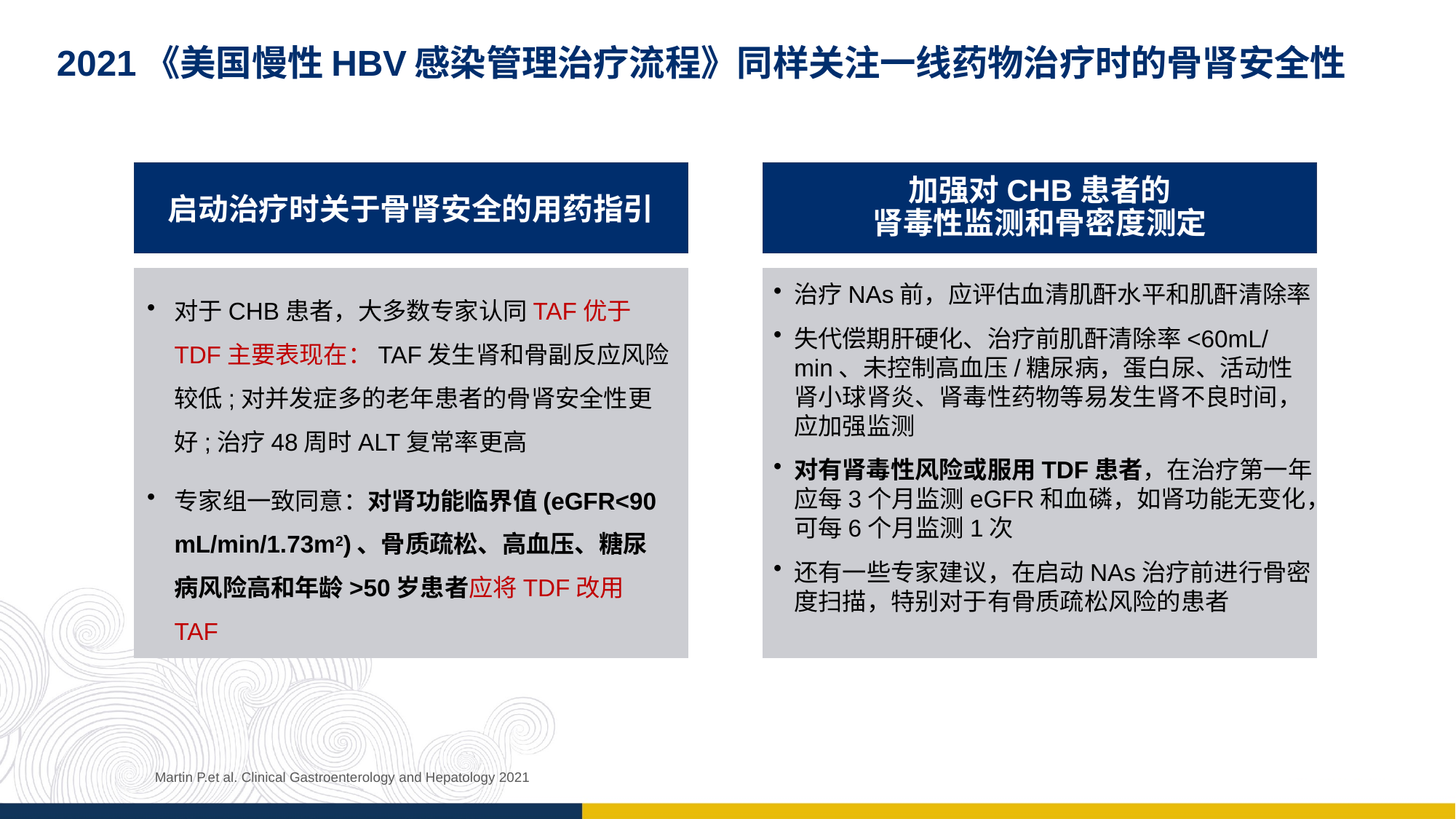

# 2021《美国慢性HBV感染管理治疗流程》同样关注一线药物治疗时的骨肾安全性

加强对CHB患者的
肾毒性监测和骨密度测定

启动治疗时关于骨肾安全的用药指引
对于CHB患者，大多数专家认同TAF优于TDF主要表现在：TAF发生肾和骨副反应风险较低;对并发症多的老年患者的骨肾安全性更好;治疗48周时ALT复常率更高
专家组一致同意：对肾功能临界值(eGFR<90 mL/min/1.73m2)、骨质疏松、高血压、糖尿病风险高和年龄>50岁患者应将TDF改用TAF

治疗NAs前，应评估血清肌酐水平和肌酐清除率
失代偿期肝硬化、治疗前肌酐清除率<60mL/min、未控制高血压/糖尿病，蛋白尿、活动性肾小球肾炎、肾毒性药物等易发生肾不良时间，应加强监测
对有肾毒性风险或服用TDF患者，在治疗第一年应每3个月监测eGFR和血磷，如肾功能无变化，可每6个月监测1次
还有一些专家建议，在启动NAs治疗前进行骨密度扫描，特别对于有骨质疏松风险的患者
Martin P.et al. Clinical Gastroenterology and Hepatology 2021